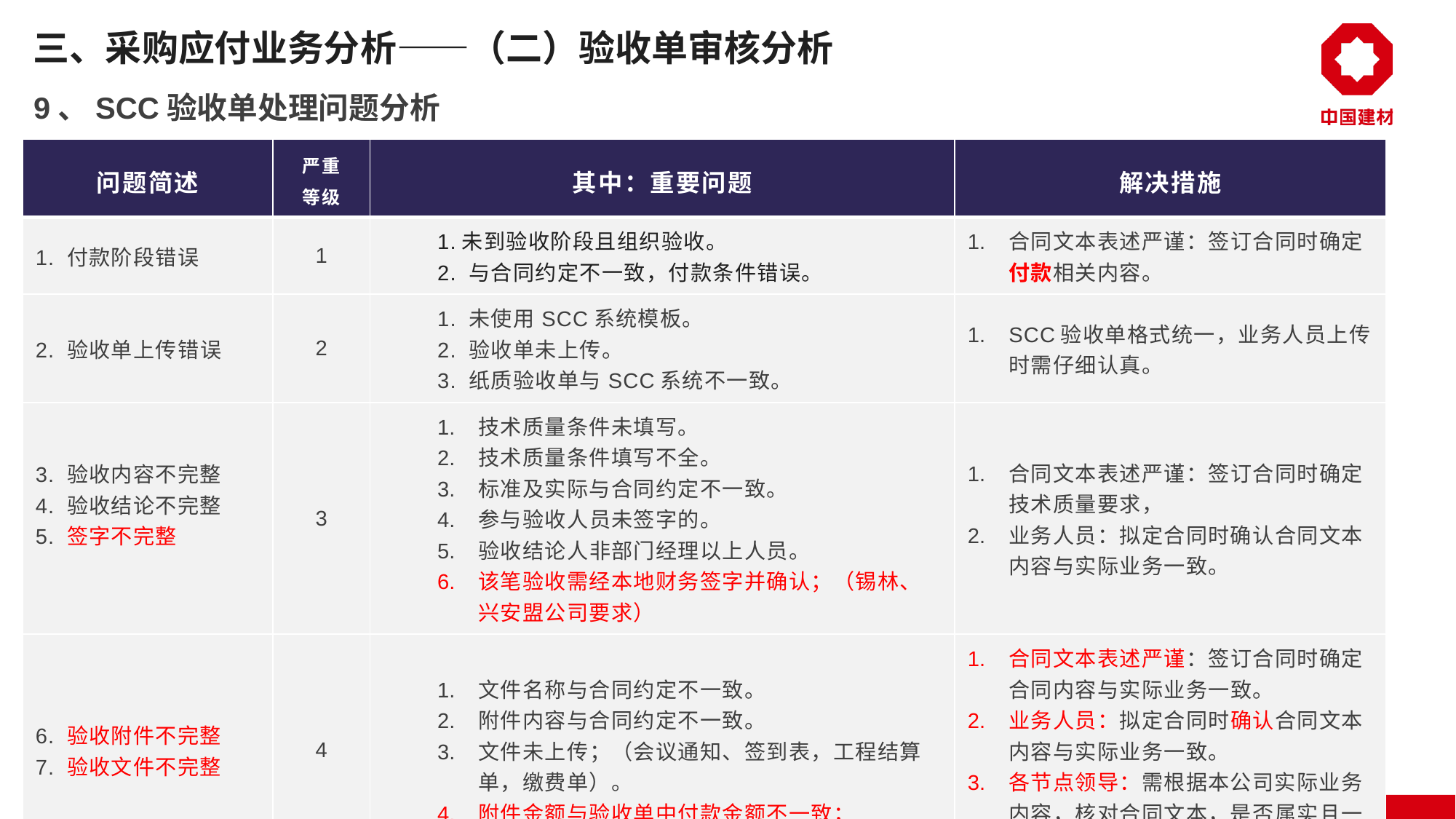

# 三、采购应付业务分析——（二）验收单审核分析
9、SCC验收单处理问题分析
| 问题简述 | 严重 等级 | 其中：重要问题 | 解决措施 |
| --- | --- | --- | --- |
| 1. 付款阶段错误 | 1 | 1.未到验收阶段且组织验收。 2. 与合同约定不一致，付款条件错误。 | 合同文本表述严谨：签订合同时确定付款相关内容。 |
| 2. 验收单上传错误 | 2 | 1. 未使用SCC系统模板。 2. 验收单未上传。 3. 纸质验收单与SCC系统不一致。 | SCC验收单格式统一，业务人员上传时需仔细认真。 |
| 3. 验收内容不完整 4. 验收结论不完整 5. 签字不完整 | 3 | 技术质量条件未填写。 技术质量条件填写不全。 标准及实际与合同约定不一致。 参与验收人员未签字的。 验收结论人非部门经理以上人员。 该笔验收需经本地财务签字并确认；（锡林、兴安盟公司要求） | 合同文本表述严谨：签订合同时确定技术质量要求， 业务人员：拟定合同时确认合同文本内容与实际业务一致。 |
| 6. 验收附件不完整 7. 验收文件不完整 | 4 | 文件名称与合同约定不一致。 附件内容与合同约定不一致。 文件未上传；（会议通知、签到表，工程结算单，缴费单）。 附件金额与验收单中付款金额不一致； | 合同文本表述严谨：签订合同时确定合同内容与实际业务一致。 业务人员：拟定合同时确认合同文本内容与实际业务一致。 各节点领导：需根据本公司实际业务内容，核对合同文本，是否属实且一致。 |
数据来源：SCC采购分析报表。